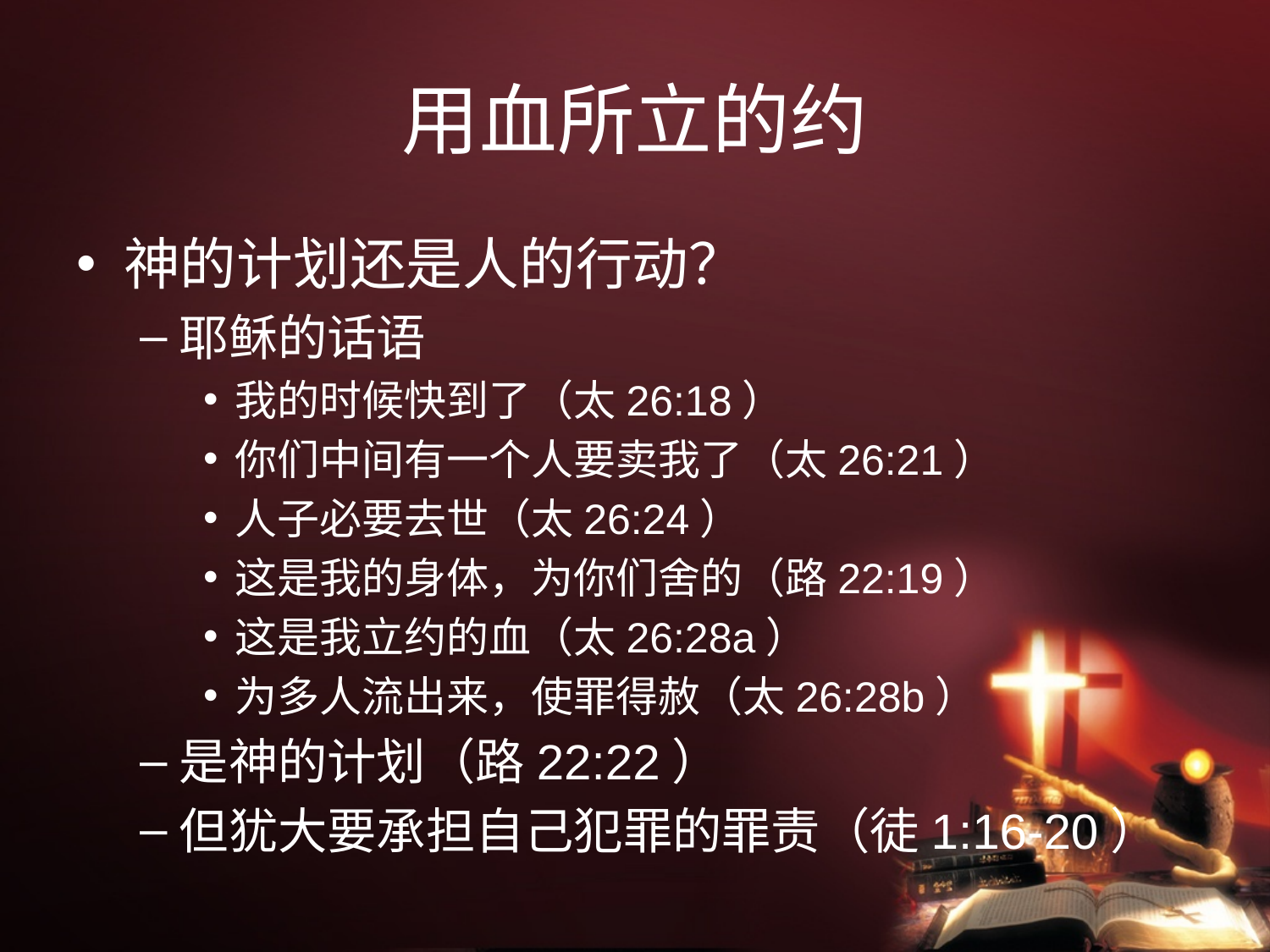

# 用血所立的约
神的计划还是人的行动？
耶稣的话语
我的时候快到了（太26:18）
你们中间有一个人要卖我了（太26:21）
人子必要去世（太26:24）
这是我的身体，为你们舍的（路22:19）
这是我立约的血（太26:28a）
为多人流出来，使罪得赦（太26:28b）
是神的计划（路22:22）
但犹大要承担自己犯罪的罪责（徒1:16-20）